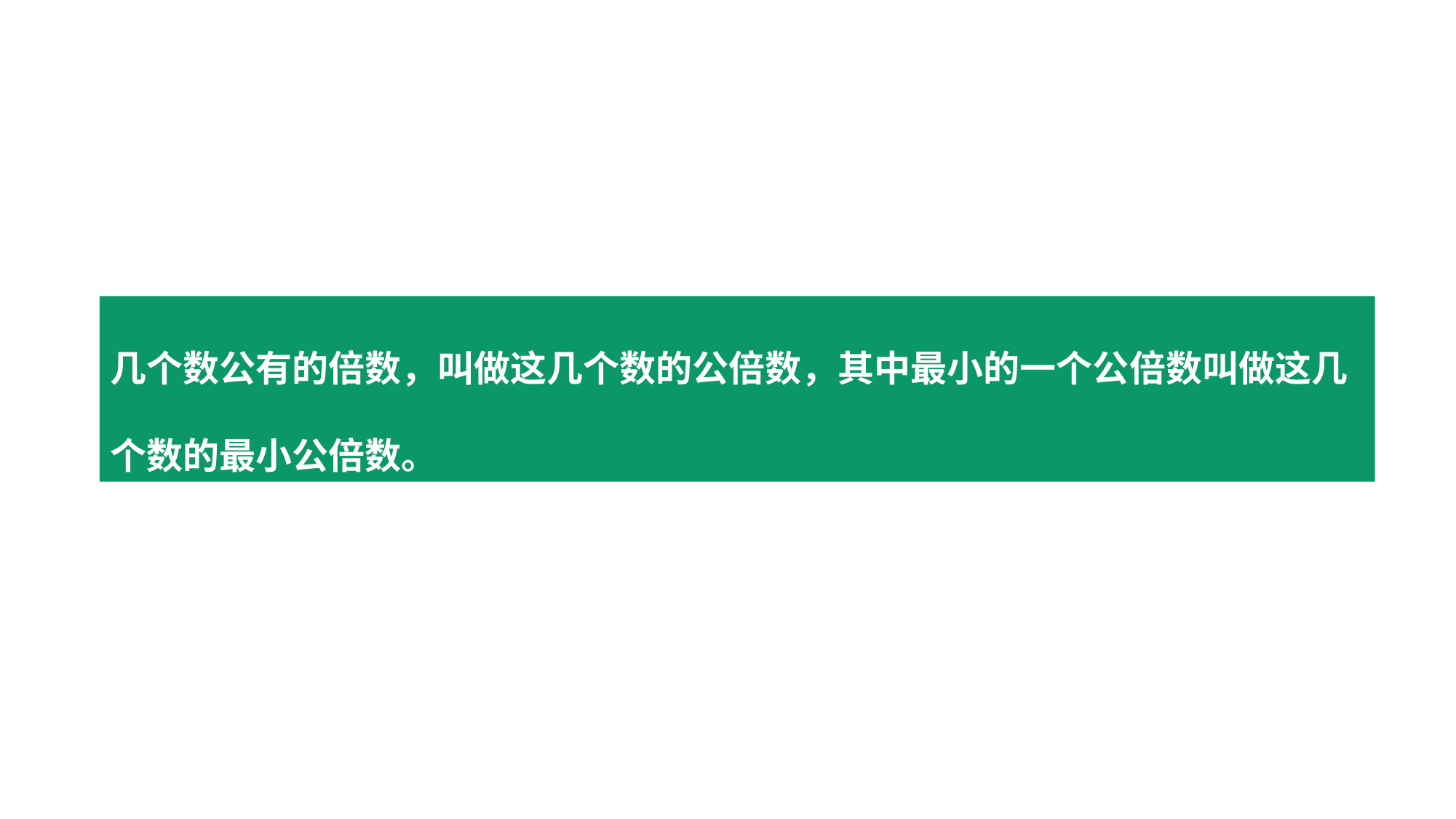

几个数公有的倍数，叫做这几个数的公倍数，其中最小的一个公倍数叫做这几个数的最小公倍数。